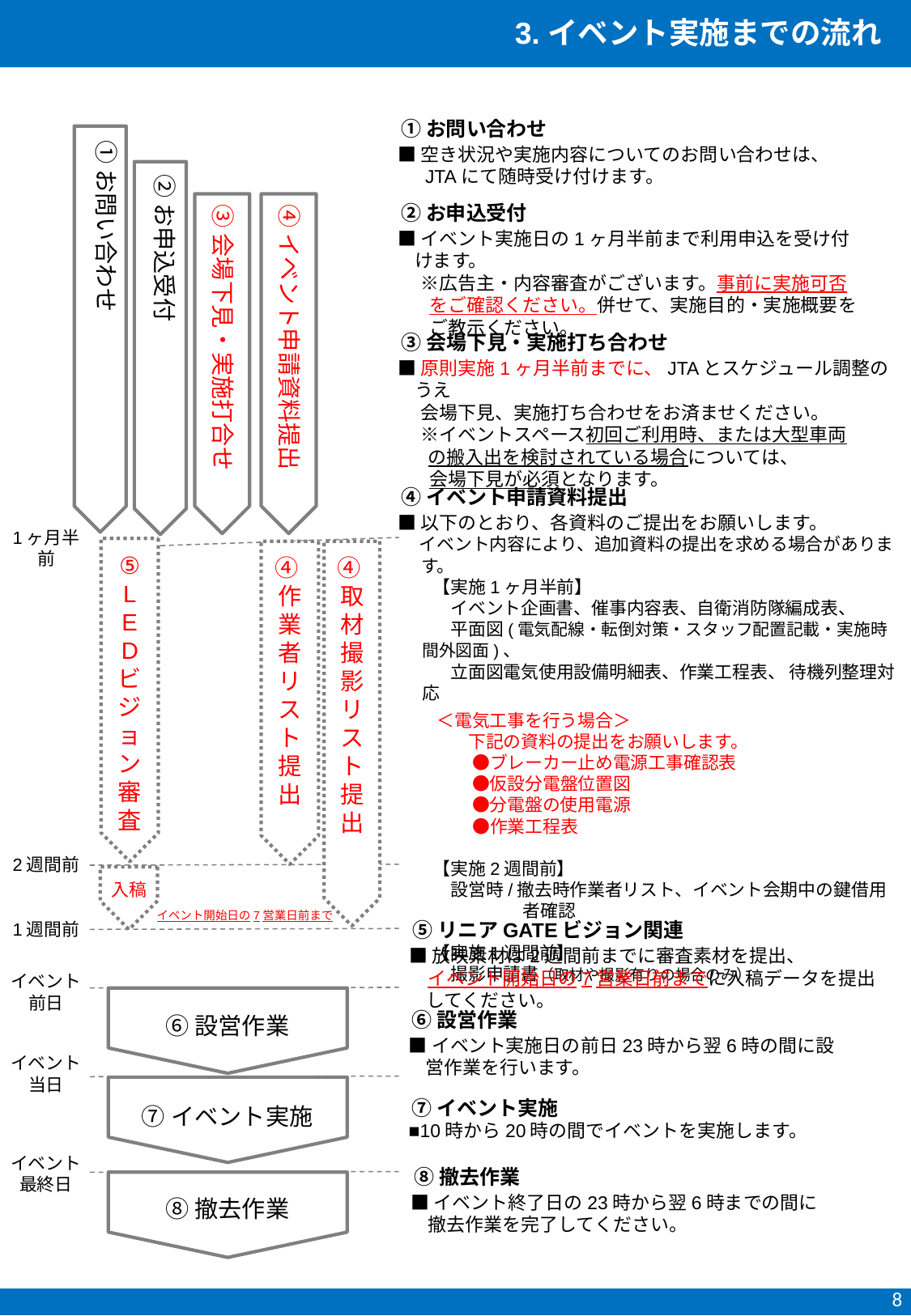

3.イベント実施までの流れ
①お問い合わせ
①お問い合わせ
■空き状況や実施内容についてのお問い合わせは、
　 JTAにて随時受け付けます。
②お申込受付
②お申込受付
③会場下見・実施打合せ
④イベント申請資料提出
■イベント実施日の1ヶ月半前まで利用申込を受け付けます。
　 ※広告主・内容審査がございます。事前に実施可否をご確認ください。併せて、実施目的・実施概要をご教示ください。

③会場下見・実施打ち合わせ

■原則実施1ヶ月半前までに、JTAとスケジュール調整のうえ
　 会場下見、実施打ち合わせをお済ませください。
　 ※イベントスペース初回ご利用時、または大型車両
      の搬入出を検討されている場合については、
　   会場下見が必須となります。​
④イベント申請資料提出
■以下のとおり、各資料のご提出をお願いします。
　 イベント内容により、追加資料の提出を求める場合があります。
　　【実施1ヶ月半前】
　　　イベント企画書、催事内容表、自衛消防隊編成表、
　　　平面図(電気配線・転倒対策・スタッフ配置記載・実施時間外図面)、
　　　立面図電気使用設備明細表、作業工程表、 待機列整理対応

　　 ＜電気工事を行う場合＞
　　　　下記の資料の提出をお願いします。
　　　　 ●ブレーカー止め電源工事確認表
　　　　 ●仮設分電盤位置図
　　　　 ●分電盤の使用電源
　　　　 ●作業工程表

　　【実施2週間前】
　　　設営時/撤去時作業者リスト、イベント会期中の鍵借用者確認

　　【実施1週間前】
　　　撮影申請書（取材や撮影有りの場合のみ）
1ヶ月半前
⑤
L
E
D
ビジョン審査
④作業者リスト提出

④取材撮影リスト提出

2週間前
入稿
イベント開始日の7営業日前まで

⑤リニアGATEビジョン関連
1週間前
■放映素材は2週間前までに審査素材を提出、
　イベント開始日の7営業日前までに入稿データを提出してください。
イベント
前日

⑥設営作業
⑥設営作業
■イベント実施日の前日23時から翌6時の間に設営作業を行います。
イベント
当日
⑦イベント実施

⑦イベント実施
■10時から20時の間でイベントを実施します。
イベント
最終日
⑧撤去作業
■イベント終了日の23時から翌6時までの間に撤去作業を完了してください。
⑧撤去作業
8